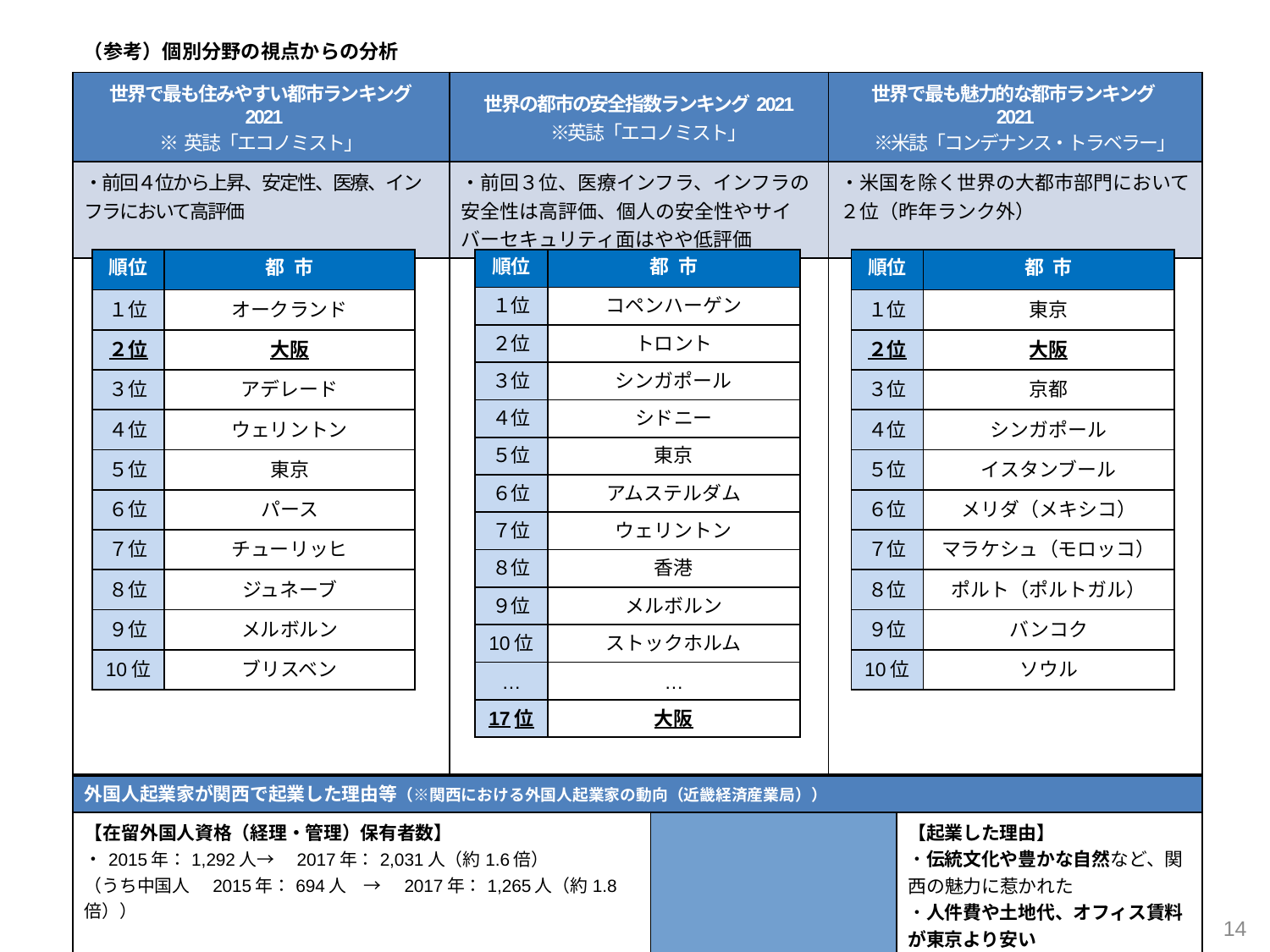

（参考）個別分野の視点からの分析
| 世界で最も住みやすい都市ランキング 2021 ※英誌「エコノミスト」 | 世界の都市の安全指数ランキング2021 　※英誌「エコノミスト」 | 世界で最も魅力的な都市ランキング 2021 　※米誌「コンデナンス・トラベラー」 |
| --- | --- | --- |
| ・前回４位から上昇、安定性、医療、インフラにおいて高評価 | ・前回３位、医療インフラ、インフラの安全性は高評価、個人の安全性やサイバーセキュリティ面はやや低評価 | ・米国を除く世界の大都市部門において２位（昨年ランク外） |
|  |  |  |
| 順位 | 都 市 |
| --- | --- |
| １位 | オークランド |
| ２位 | 大阪 |
| ３位 | アデレード |
| ４位 | ウェリントン |
| ５位 | 東京 |
| ６位 | パース |
| ７位 | チューリッヒ |
| ８位 | ジュネーブ |
| ９位 | メルボルン |
| 10位 | ブリスベン |
| 順位 | 都 市 |
| --- | --- |
| １位 | コペンハーゲン |
| ２位 | トロント |
| ３位 | シンガポール |
| ４位 | シドニー |
| ５位 | 東京 |
| ６位 | アムステルダム |
| ７位 | ウェリントン |
| ８位 | 香港 |
| ９位 | メルボルン |
| 10位 | ストックホルム |
| … | … |
| 17位 | 大阪 |
| 順位 | 都 市 |
| --- | --- |
| １位 | 東京 |
| ２位 | 大阪 |
| ３位 | 京都 |
| ４位 | シンガポール |
| ５位 | イスタンブール |
| ６位 | メリダ（メキシコ） |
| ７位 | マラケシュ（モロッコ） |
| ８位 | ポルト（ポルトガル） |
| ９位 | バンコク |
| 10位 | ソウル |
| 外国人起業家が関西で起業した理由等（※関西における外国人起業家の動向（近畿経済産業局）） |  |  |  |
| --- | --- | --- | --- |
| 【在留外国人資格（経理・管理）保有者数】 ・2015年：1,292人→　2017年：2,031人（約1.6倍） （うち中国人　2015年：694人　→　2017年：1,265人（約1.8倍）） |  | 【起業した理由】 ・伝統文化や豊かな自然など、関西の魅力に惹かれた ・人件費や土地代、オフィス賃料が東京より安い ・人材確保に際して、留学生の多さがメリット。街がコンパクト |  |
14